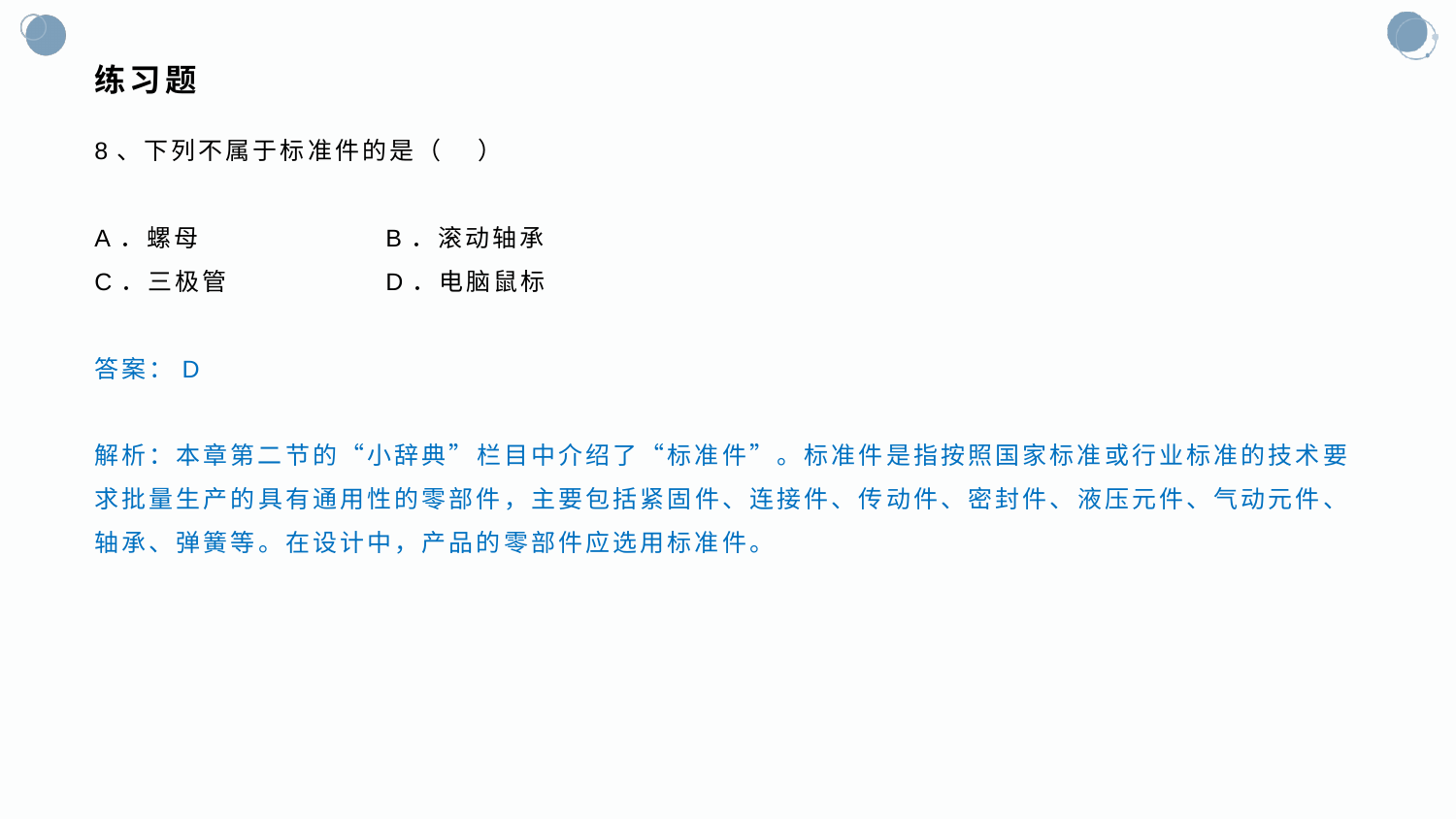

# 练习题
8、下列不属于标准件的是（    ）

A．螺母		B．滚动轴承
C．三极管		D．电脑鼠标

答案：D

解析：本章第二节的“小辞典”栏目中介绍了“标准件”。标准件是指按照国家标准或行业标准的技术要求批量生产的具有通用性的零部件，主要包括紧固件、连接件、传动件、密封件、液压元件、气动元件、轴承、弹簧等。在设计中，产品的零部件应选用标准件。